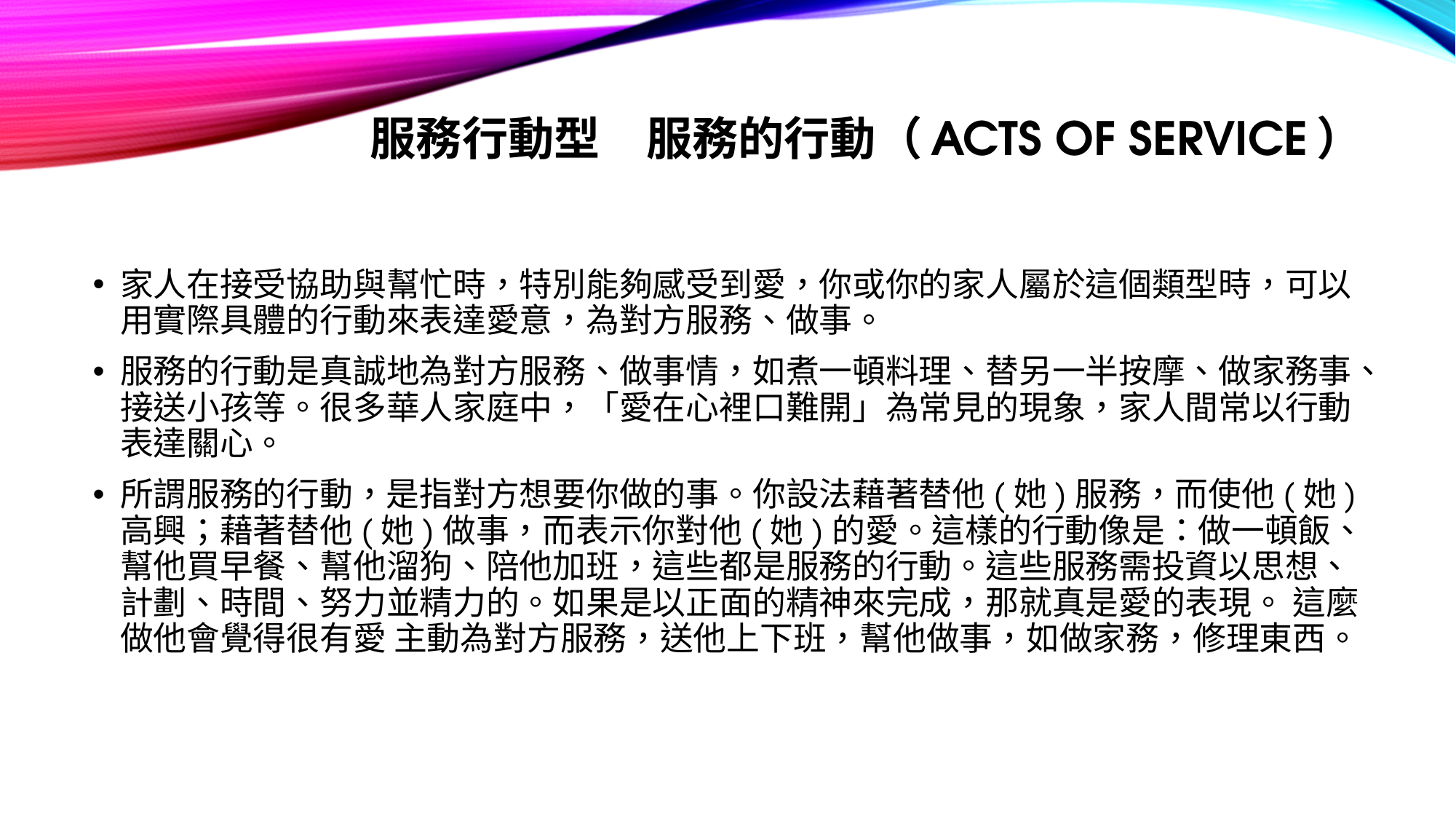

# 服務行動型　服務的行動（Acts of Service）
家人在接受協助與幫忙時，特別能夠感受到愛，你或你的家人屬於這個類型時，可以用實際具體的行動來表達愛意，為對方服務、做事。
服務的行動是真誠地為對方服務、做事情，如煮一頓料理、替另一半按摩、做家務事、接送小孩等。很多華人家庭中，「愛在心裡口難開」為常見的現象，家人間常以行動表達關心。
所謂服務的行動，是指對方想要你做的事。你設法藉著替他(她)服務，而使他(她)高興；藉著替他(她)做事，而表示你對他(她)的愛。這樣的行動像是：做一頓飯、幫他買早餐、幫他溜狗、陪他加班，這些都是服務的行動。這些服務需投資以思想、計劃、時間、努力並精力的。如果是以正面的精神來完成，那就真是愛的表現。 這麼做他會覺得很有愛 主動為對方服務，送他上下班，幫他做事，如做家務，修理東西。